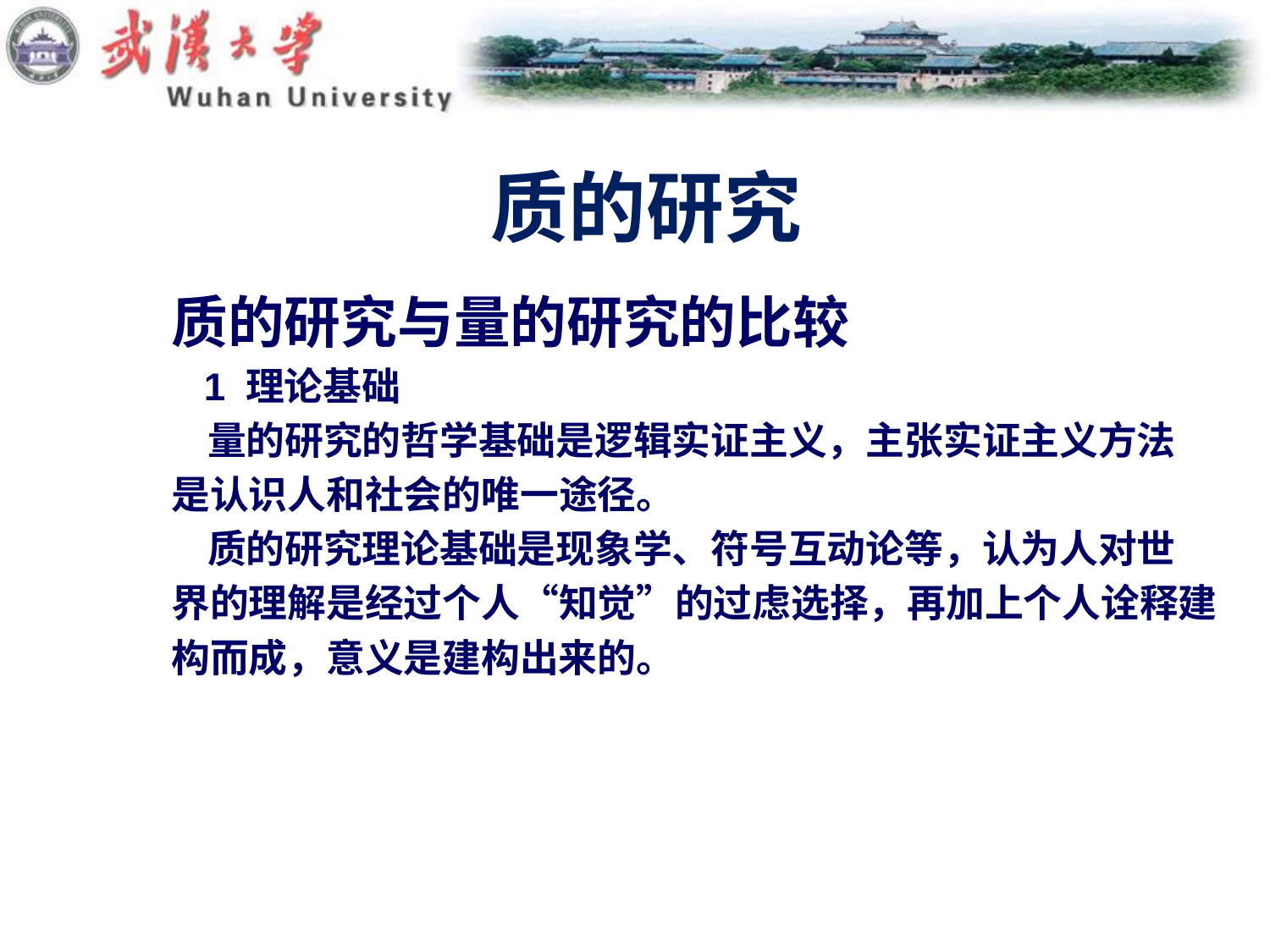

# 质的研究
质的研究与量的研究的比较
   1 理论基础
   量的研究的哲学基础是逻辑实证主义，主张实证主义方法
是认识人和社会的唯一途径。
   质的研究理论基础是现象学、符号互动论等，认为人对世
界的理解是经过个人“知觉”的过虑选择，再加上个人诠释建
构而成，意义是建构出来的。